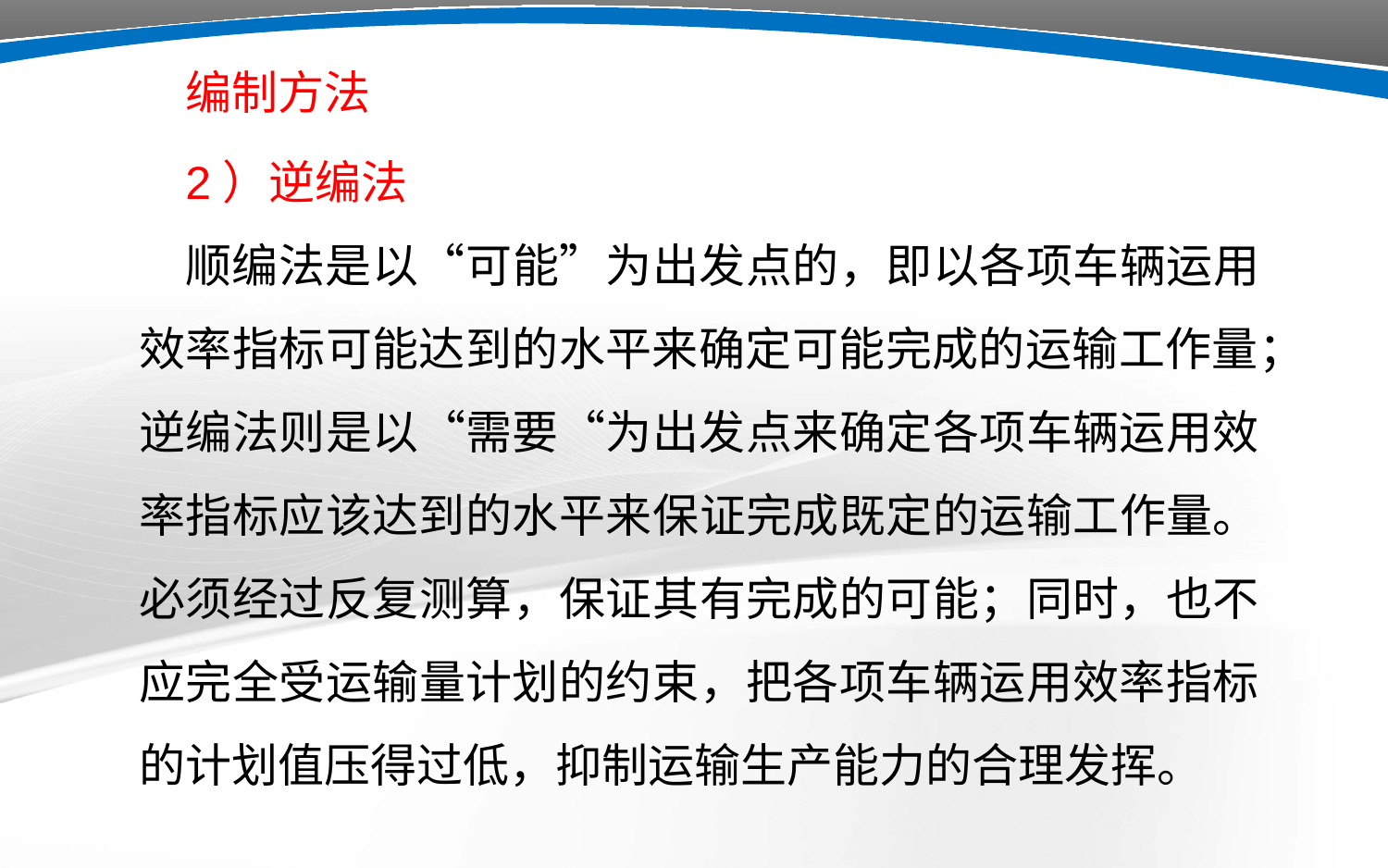

编制方法
2）逆编法
顺编法是以“可能”为出发点的，即以各项车辆运用效率指标可能达到的水平来确定可能完成的运输工作量；逆编法则是以“需要“为出发点来确定各项车辆运用效率指标应该达到的水平来保证完成既定的运输工作量。必须经过反复测算，保证其有完成的可能；同时，也不应完全受运输量计划的约束，把各项车辆运用效率指标的计划值压得过低，抑制运输生产能力的合理发挥。